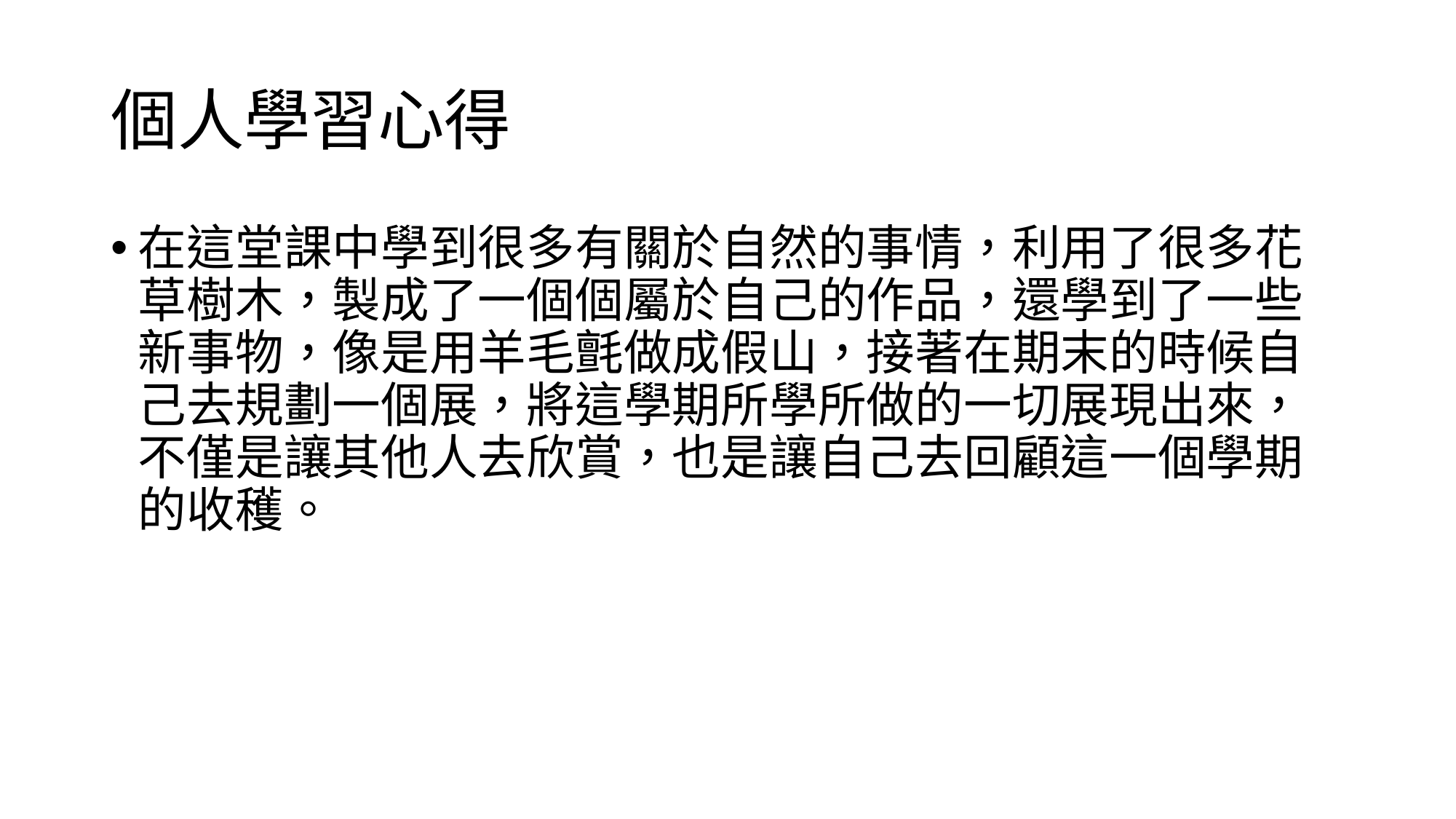

# 個人學習心得
在這堂課中學到很多有關於自然的事情，利用了很多花草樹木，製成了一個個屬於自己的作品，還學到了一些新事物，像是用羊毛氈做成假山，接著在期末的時候自己去規劃一個展，將這學期所學所做的一切展現出來，不僅是讓其他人去欣賞，也是讓自己去回顧這一個學期的收穫。